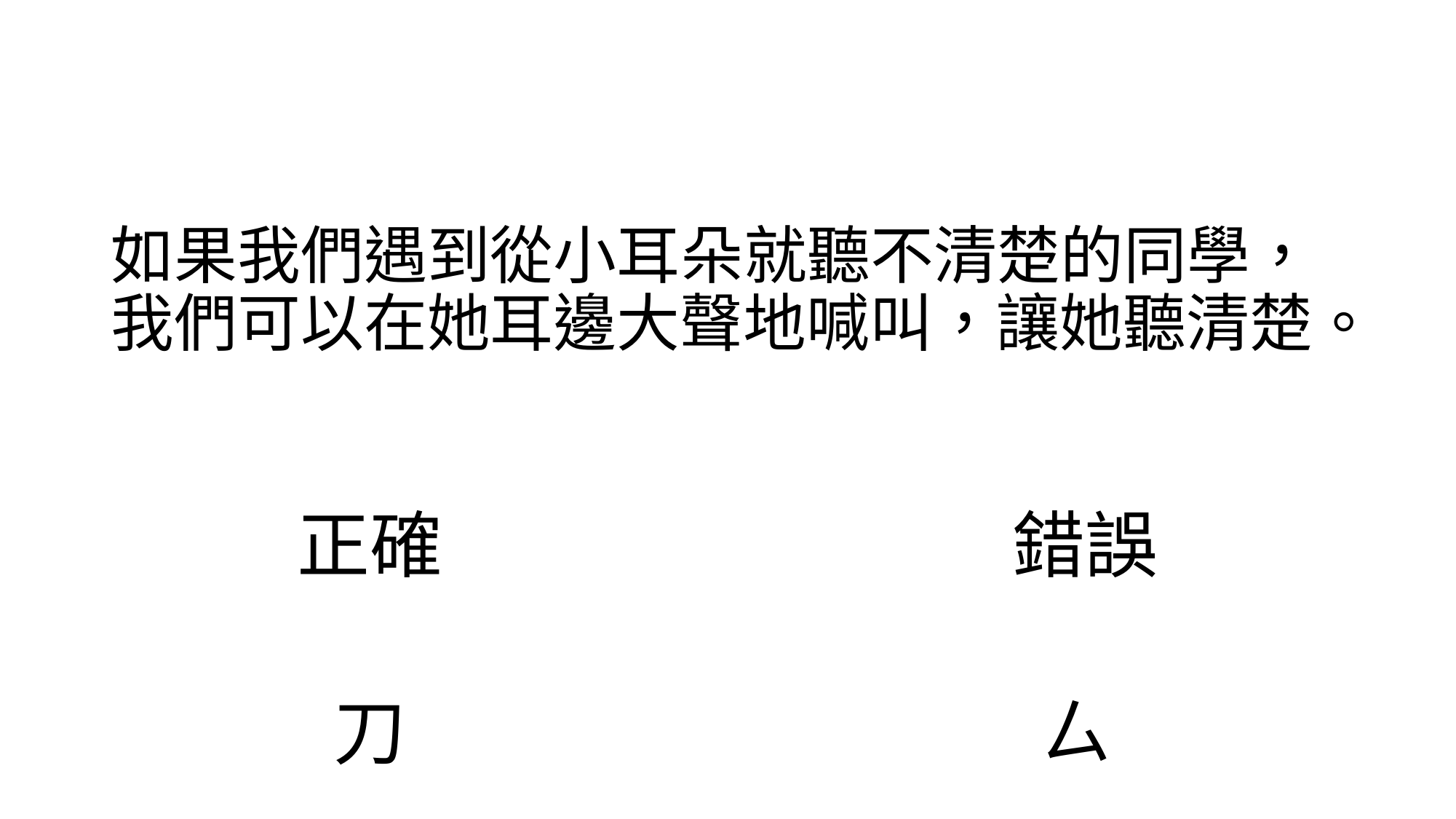

#
如果我們遇到從小耳朵就聽不清楚的同學，我們可以在她耳邊大聲地喊叫，讓她聽清楚。
正確

刀
錯誤

ㄙ